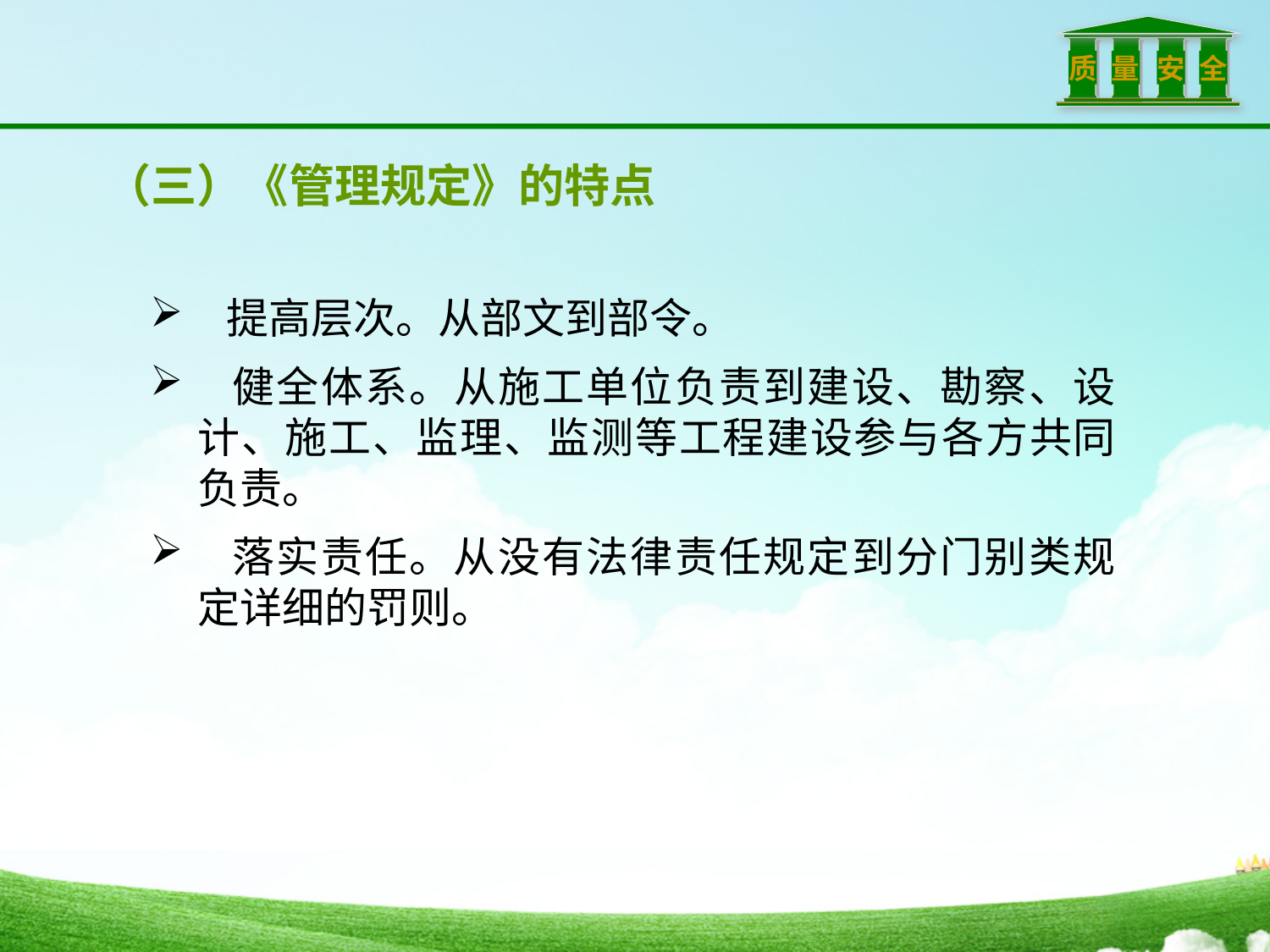

（三）《管理规定》的特点
  提高层次。从部文到部令。
  健全体系。从施工单位负责到建设、勘察、设计、施工、监理、监测等工程建设参与各方共同负责。
  落实责任。从没有法律责任规定到分门别类规定详细的罚则。